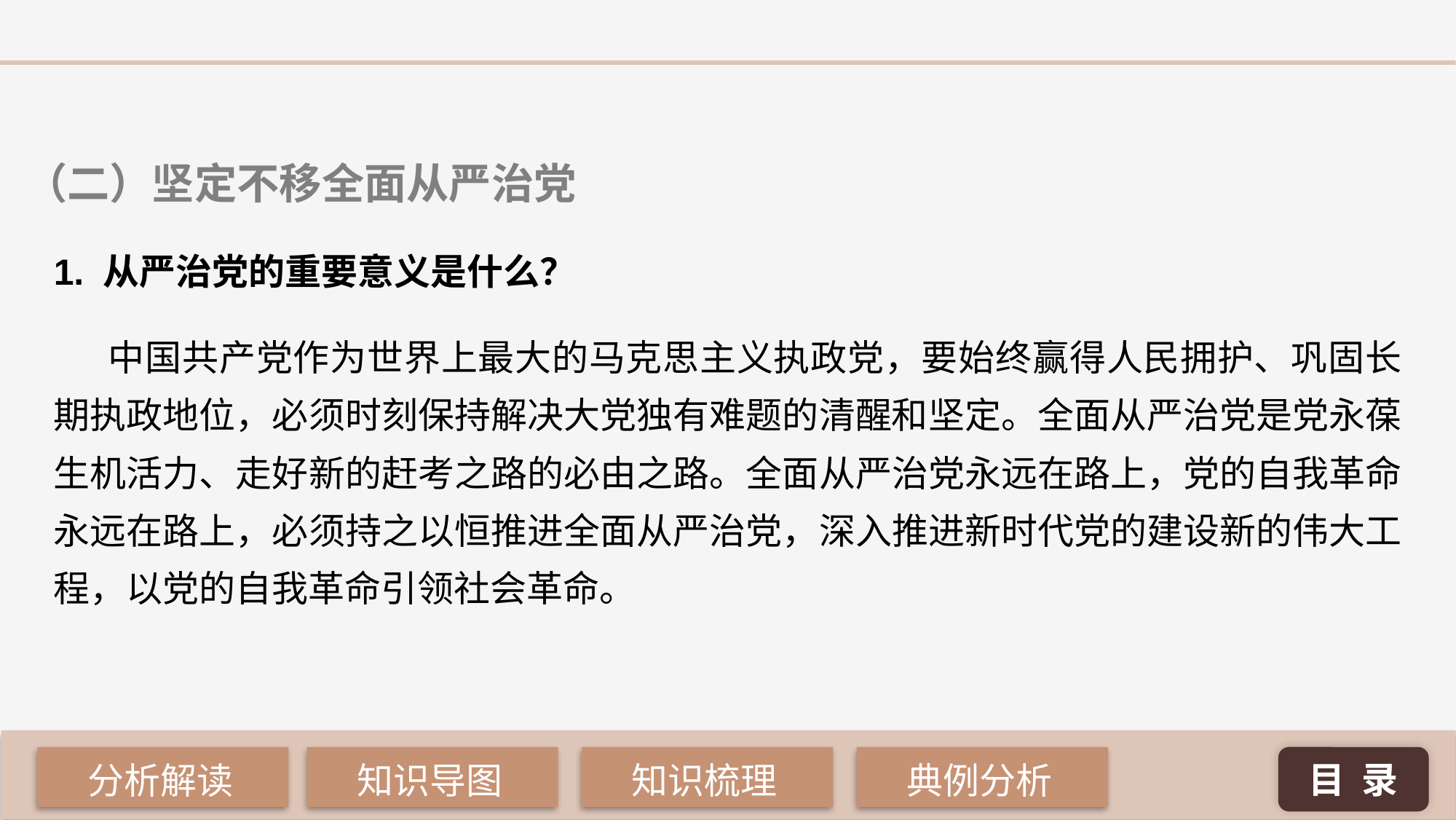

（二）坚定不移全面从严治党
1. 从严治党的重要意义是什么？
中国共产党作为世界上最大的马克思主义执政党，要始终赢得人民拥护、巩固长期执政地位，必须时刻保持解决大党独有难题的清醒和坚定。全面从严治党是党永葆生机活力、走好新的赶考之路的必由之路。全面从严治党永远在路上，党的自我革命永远在路上，必须持之以恒推进全面从严治党，深入推进新时代党的建设新的伟大工程，以党的自我革命引领社会革命。